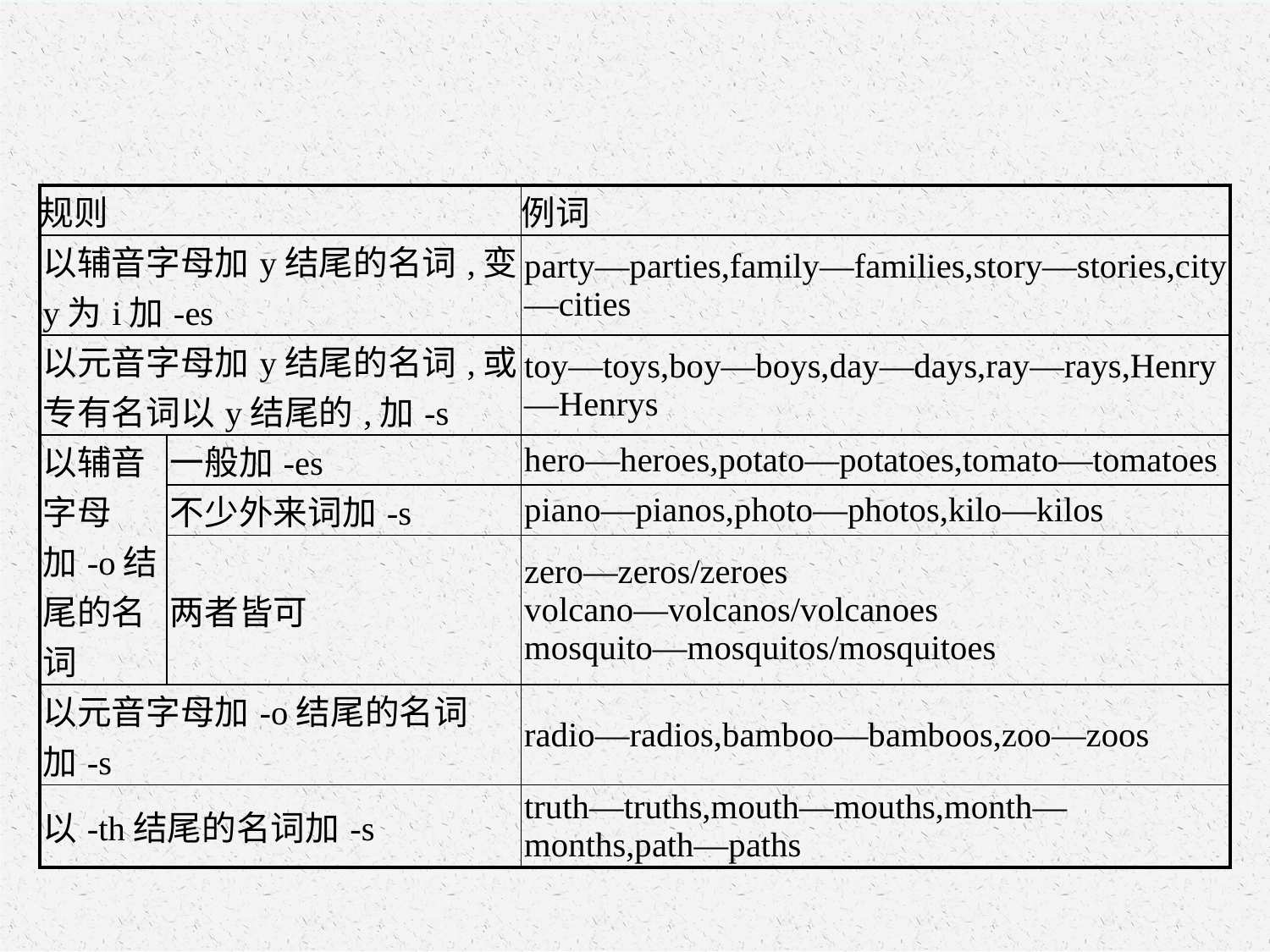

| 规则 |  | 例词 |
| --- | --- | --- |
| 以辅音字母加y结尾的名词,变y为i加-es |  | party—parties,family—families,story—stories,city—cities |
| 以元音字母加y结尾的名词,或专有名词以y结尾的,加-s |  | toy—toys,boy—boys,day—days,ray—rays,Henry—Henrys |
| 以辅音字母加-o结尾的名词 | 一般加-es | hero—heroes,potato—potatoes,tomato—tomatoes |
|  | 不少外来词加-s | piano—pianos,photo—photos,kilo—kilos |
|  | 两者皆可 | zero—zeros/zeroes volcano—volcanos/volcanoes mosquito—mosquitos/mosquitoes |
| 以元音字母加-o结尾的名词加-s |  | radio—radios,bamboo—bamboos,zoo—zoos |
| 以-th结尾的名词加-s |  | truth—truths,mouth—mouths,month—months,path—paths |